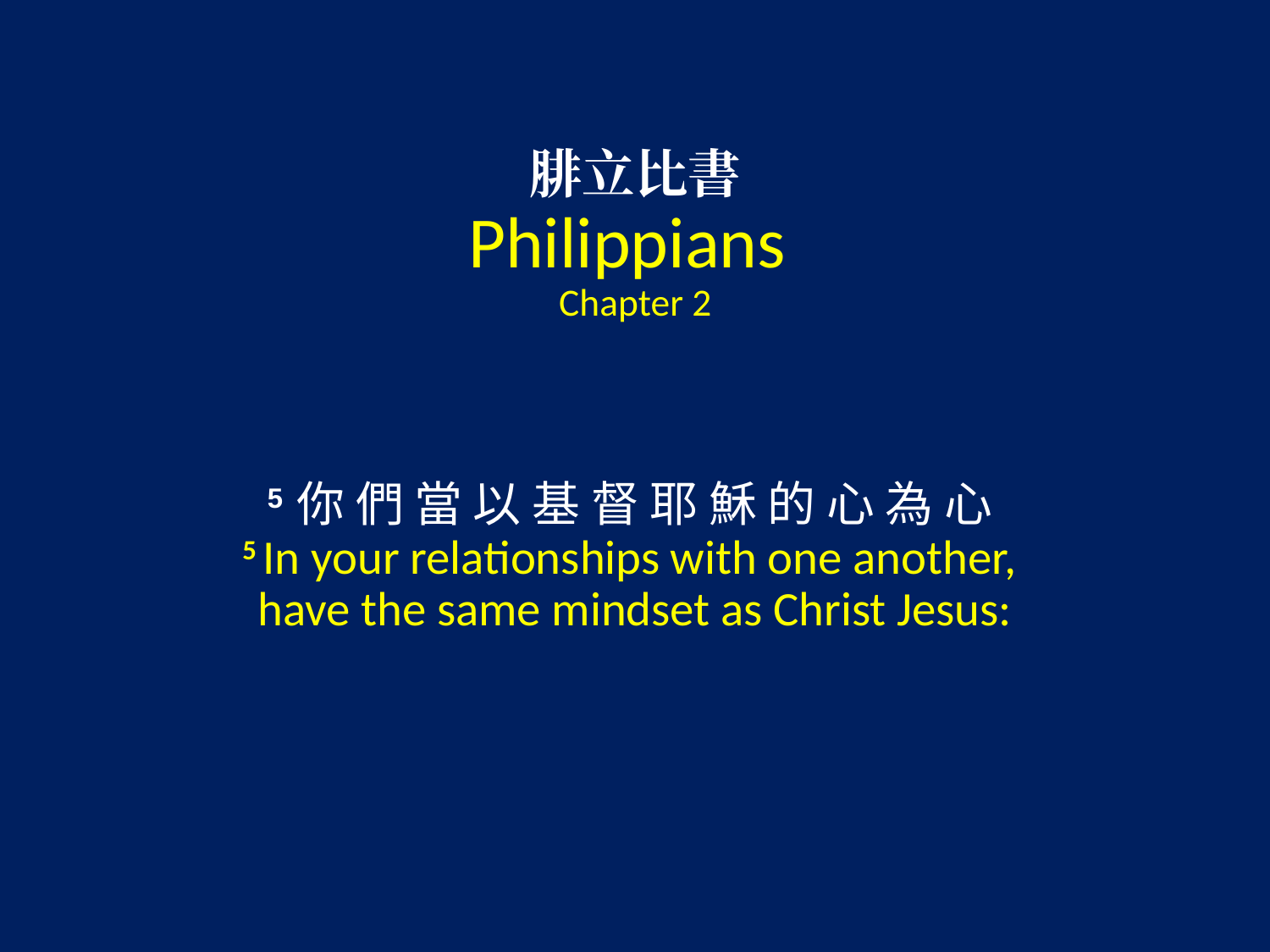

# 腓立比書 Philippians Chapter 2 5 你 們 當 以 基 督 耶 穌 的 心 為 心 5 In your relationships with one another, have the same mindset as Christ Jesus: